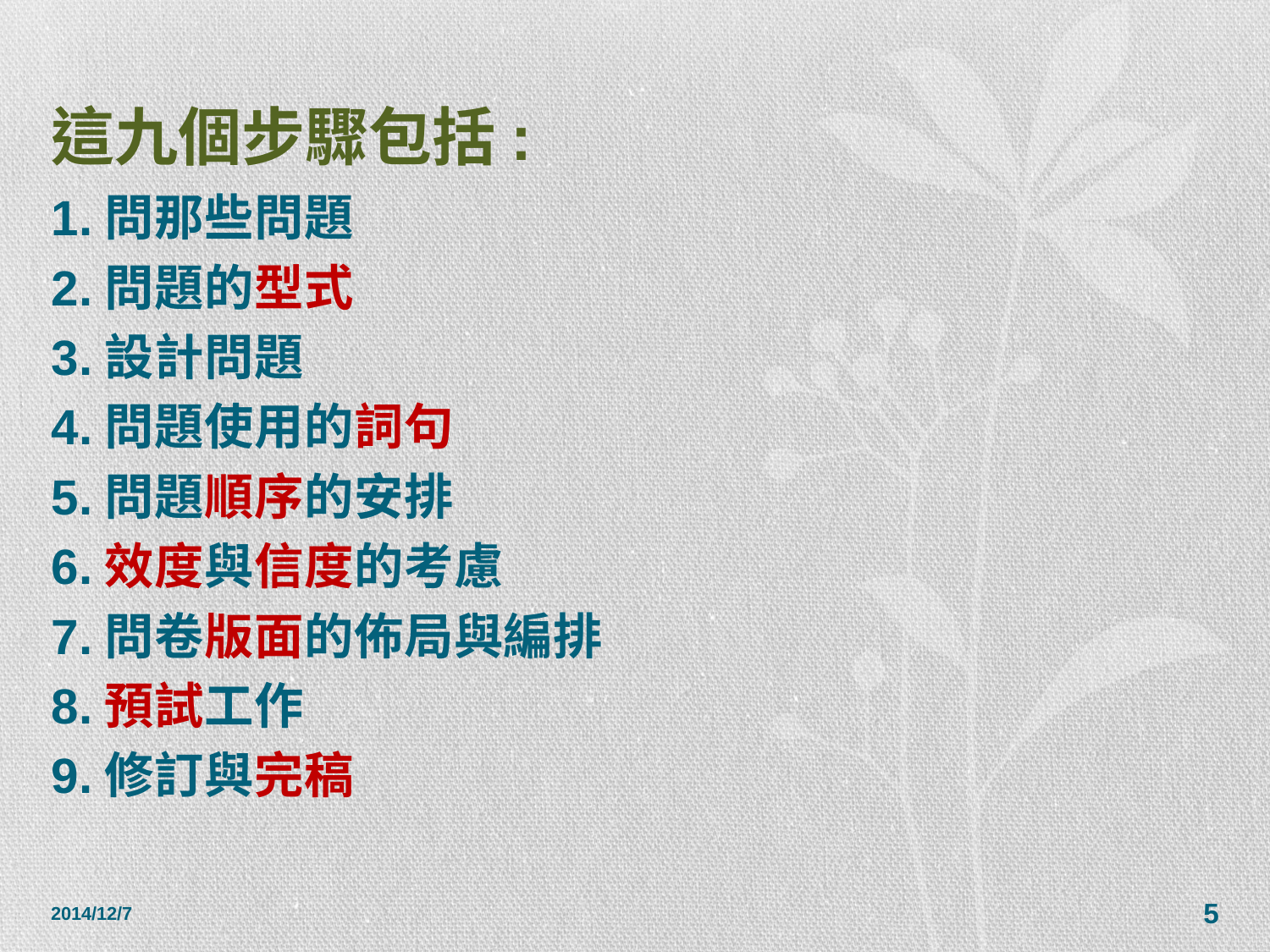

# 這九個步驟包括:
1.問那些問題
2.問題的型式
3.設計問題
4.問題使用的詞句
5.問題順序的安排
6.效度與信度的考慮
7.問卷版面的佈局與編排
8.預試工作
9.修訂與完稿

2014/12/7
5